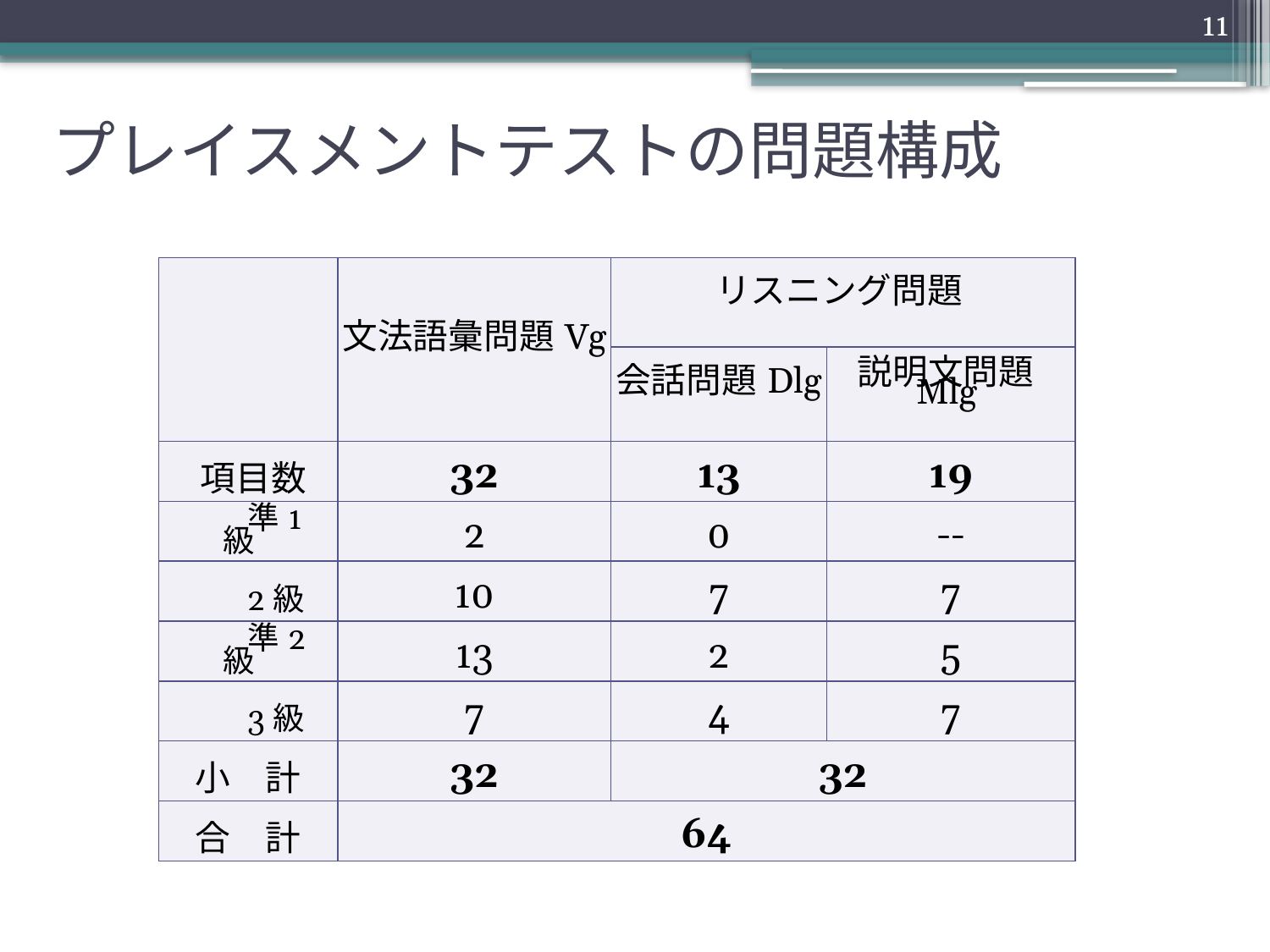

11
# プレイスメントテストの問題構成
|  | 文法語彙問題Vg | リスニング問題 |  |
| --- | --- | --- | --- |
|  |  | 会話問題Dlg | 説明文問題Mlg |
| 項目数 | 32 | 13 | 19 |
| 準1級 | 2 | 0 | -- |
| 2級 | 10 | 7 | 7 |
| 準2級 | 13 | 2 | 5 |
| 3級 | 7 | 4 | 7 |
| 小　計 | 32 | 32 |  |
| 合　計 | 64 |  |  |